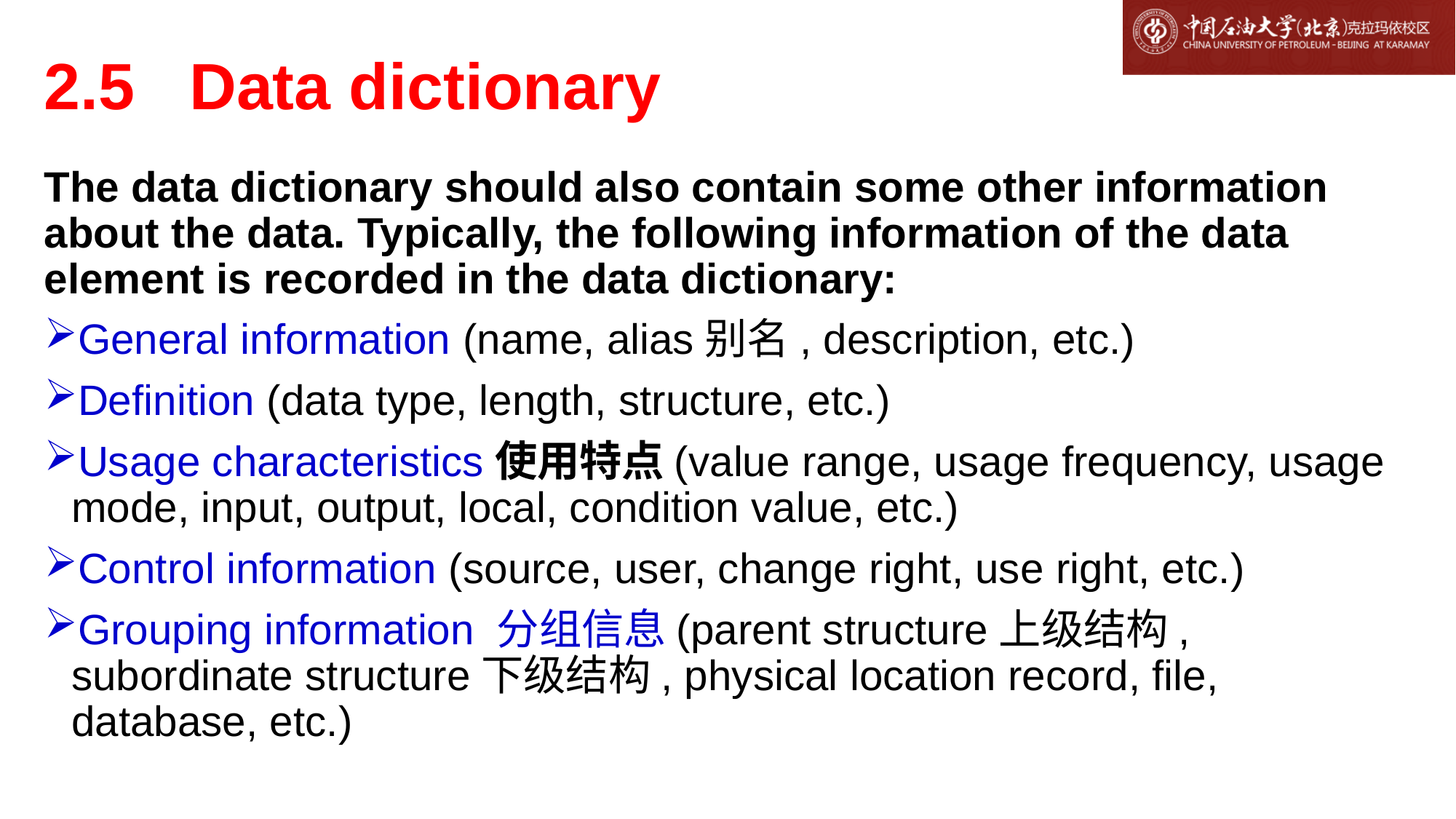

# 2.5   Data dictionary
The data dictionary should also contain some other information about the data. Typically, the following information of the data element is recorded in the data dictionary:
General information (name, alias别名, description, etc.)
Definition (data type, length, structure, etc.)
Usage characteristics使用特点(value range, usage frequency, usage mode, input, output, local, condition value, etc.)
Control information (source, user, change right, use right, etc.)
Grouping information 分组信息(parent structure上级结构, subordinate structure下级结构, physical location record, file, database, etc.)